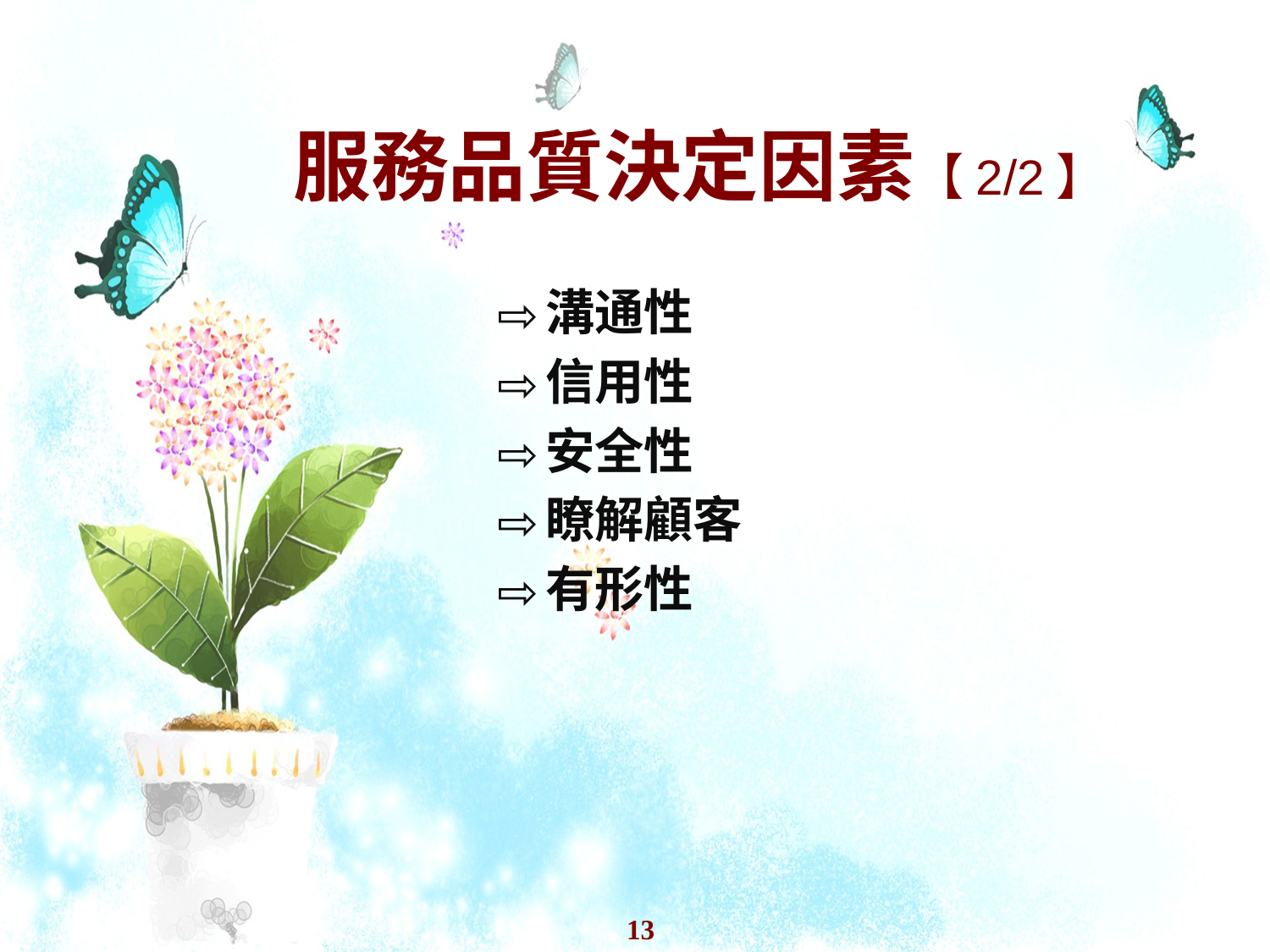

# 服務品質決定因素【2/2】
溝通性
信用性
安全性
瞭解顧客
有形性